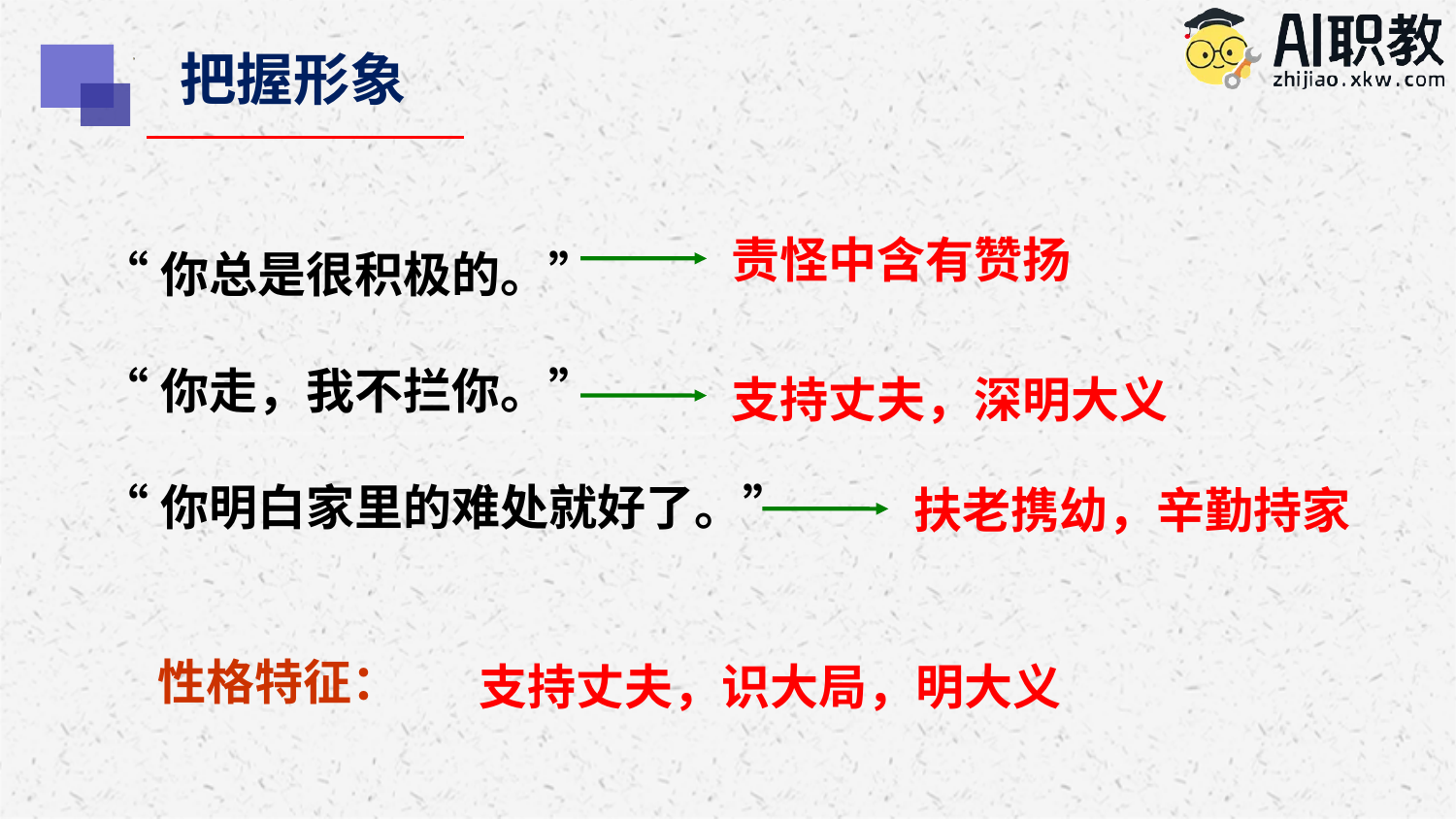

把握形象

责怪中含有赞扬
“你总是很积极的。”

“你走，我不拦你。”

“你明白家里的难处就好了。”

支持丈夫，深明大义

扶老携幼，辛勤持家

性格特征：
支持丈夫，识大局，明大义